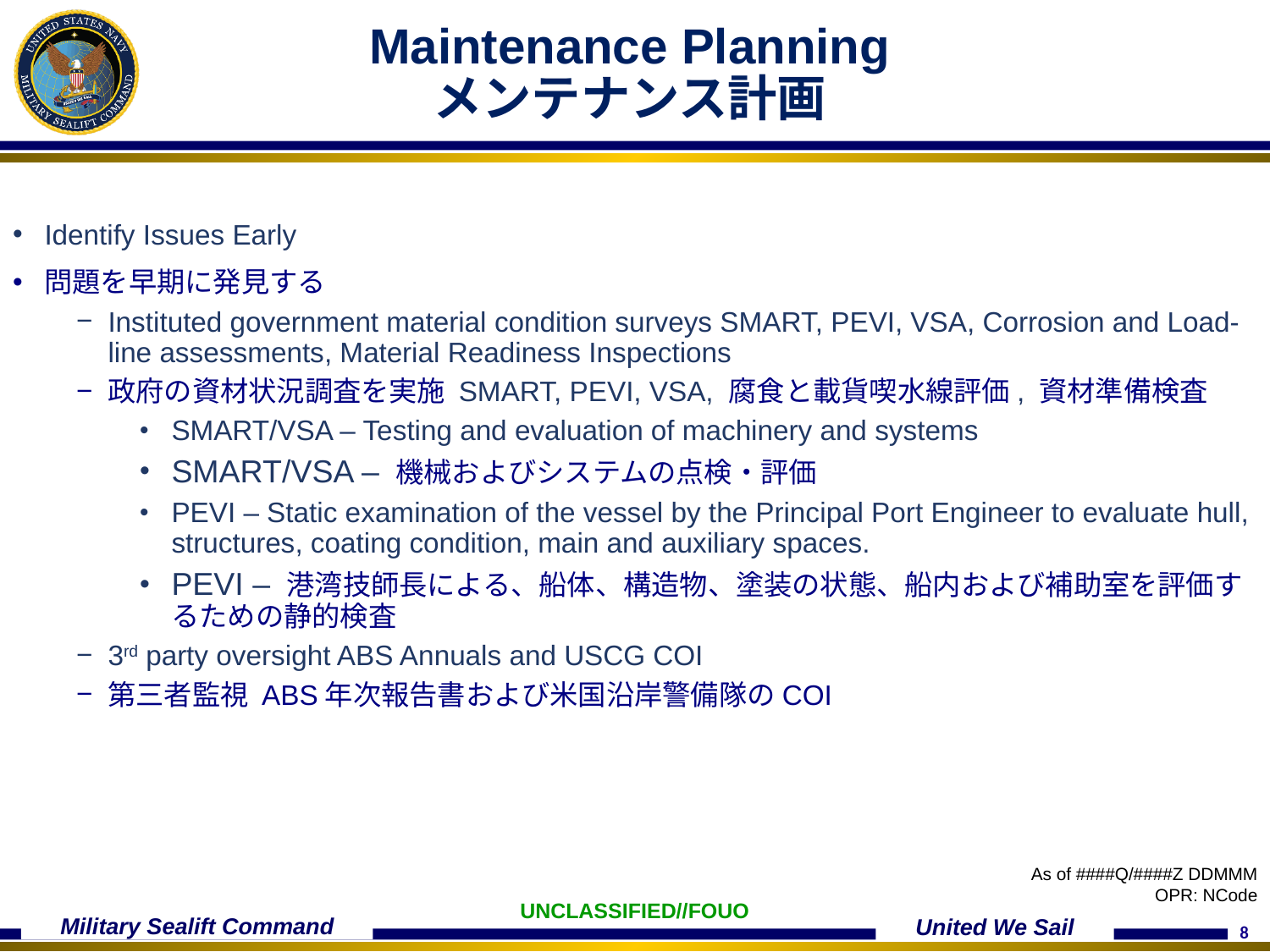

# Maintenance Planning メンテナンス計画

Identify Issues Early
問題を早期に発見する
Instituted government material condition surveys SMART, PEVI, VSA, Corrosion and Load-line assessments, Material Readiness Inspections
政府の資材状況調査を実施 SMART, PEVI, VSA, 腐食と載貨喫水線評価, 資材準備検査
SMART/VSA – Testing and evaluation of machinery and systems
SMART/VSA – 機械およびシステムの点検・評価
PEVI – Static examination of the vessel by the Principal Port Engineer to evaluate hull, structures, coating condition, main and auxiliary spaces.
PEVI – 港湾技師長による、船体、構造物、塗装の状態、船内および補助室を評価するための静的検査
3rd party oversight ABS Annuals and USCG COI
第三者監視 ABS年次報告書および米国沿岸警備隊のCOI